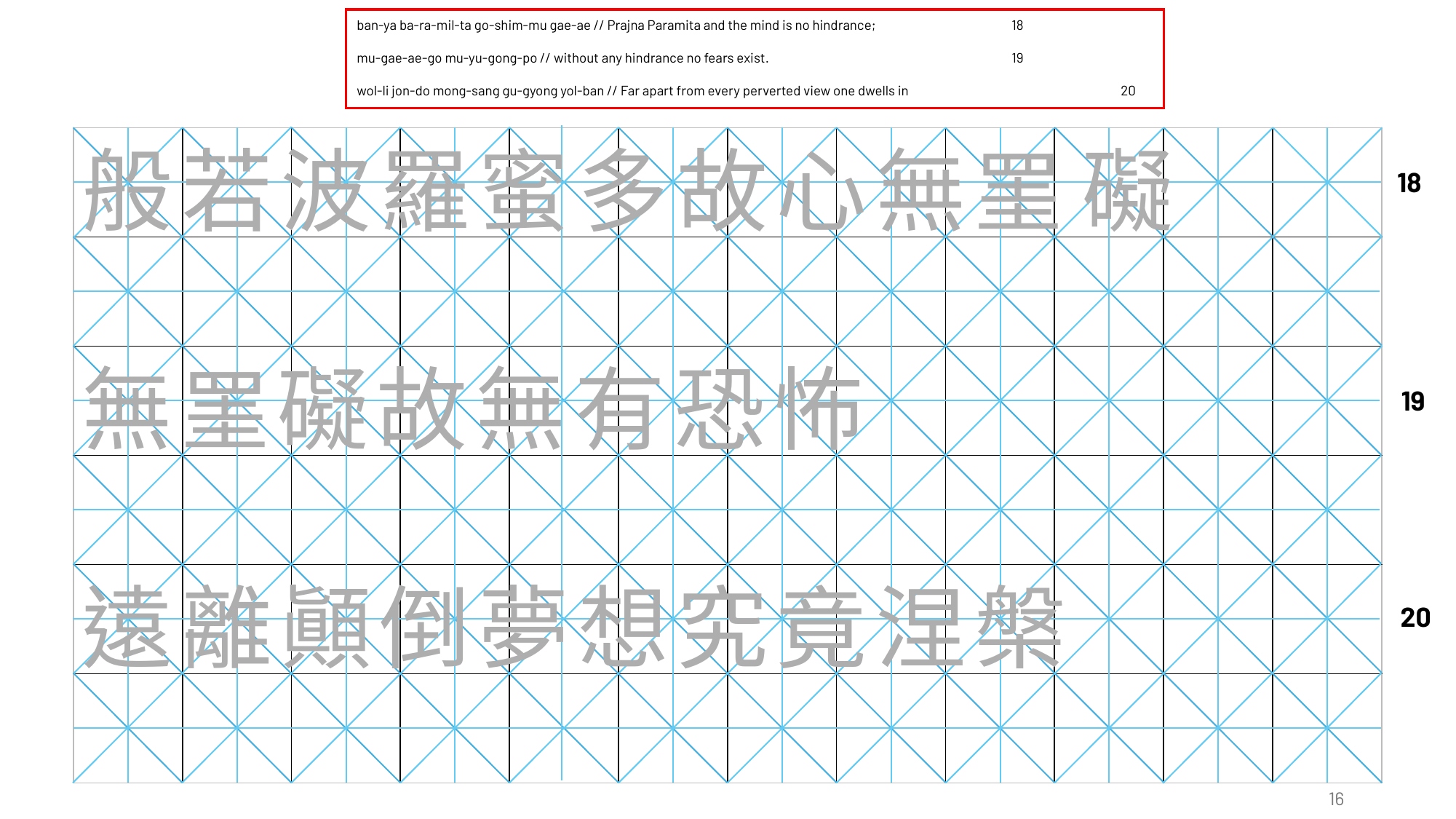

ban-ya ba-ra-mil-ta go-shim-mu gae-ae // Prajna Paramita and the mind is no hindrance;		18

mu-gae-ae-go mu-yu-gong-po // without any hindrance no fears exist.			19

wol-li jon-do mong-sang gu-gyong yol-ban // Far apart from every perverted view one dwells in		20
|  |  |  |  |  |  |  |  |  |  |  |  |
| --- | --- | --- | --- | --- | --- | --- | --- | --- | --- | --- | --- |
|  |  |  |  |  |  |  |  |  |  |  |  |
|  |  |  |  |  |  |  |  |  |  |  |  |
|  |  |  |  |  |  |  |  |  |  |  |  |
|  |  |  |  |  |  |  |  |  |  |  |  |
|  |  |  |  |  |  |  |  |  |  |  |  |

般 若 波 羅 蜜 多 故 心 無 罣 礙

無 罣 礙 故 無 有 恐 怖

遠 離 顚 倒 夢 想 究 竟 涅 槃
18
19
20
16